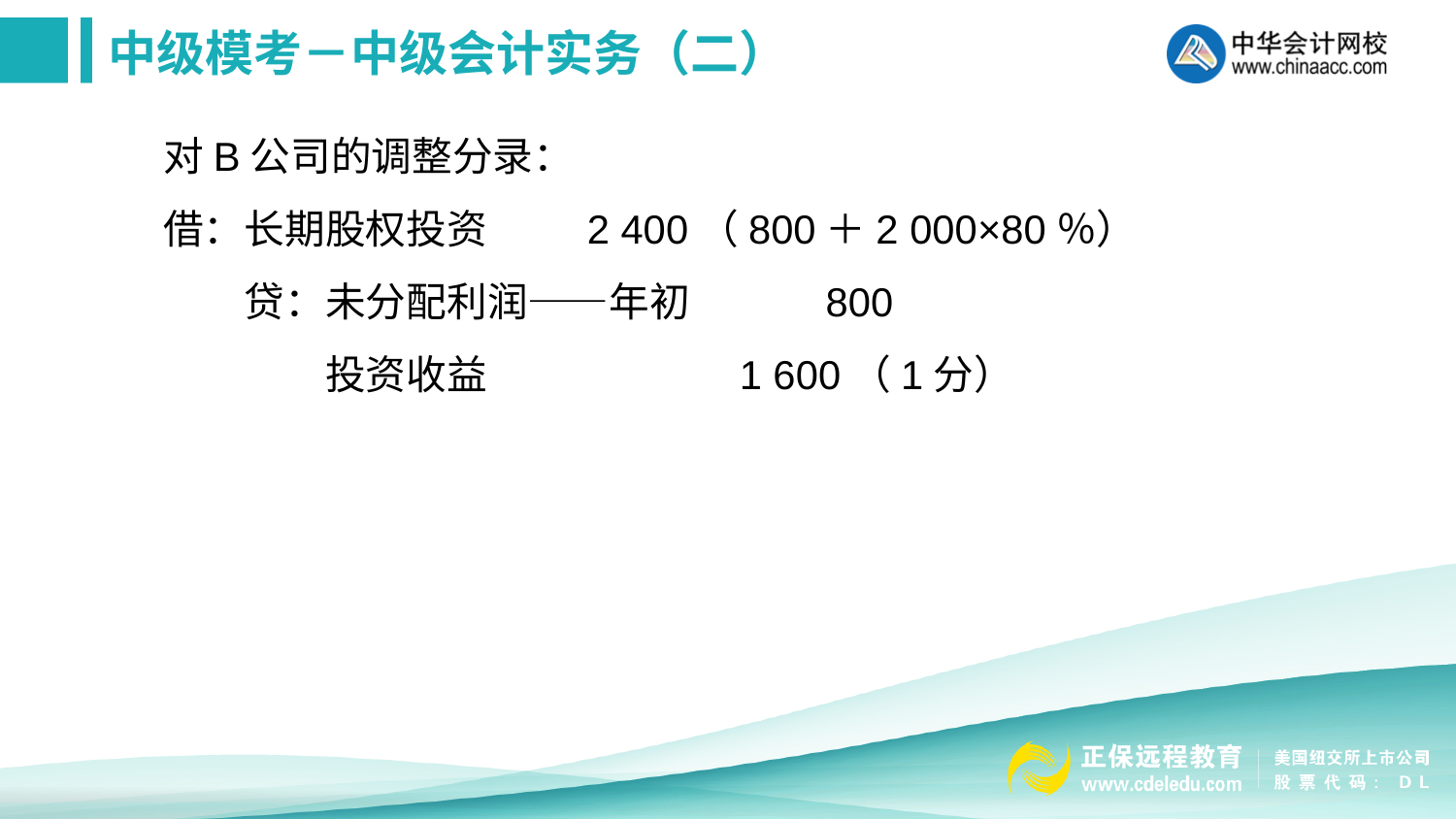

对B公司的调整分录：
借：长期股权投资　　 2 400（800＋2 000×80％）
　　贷：未分配利润——年初　　     800
　　　　投资收益                           1 600（1分）